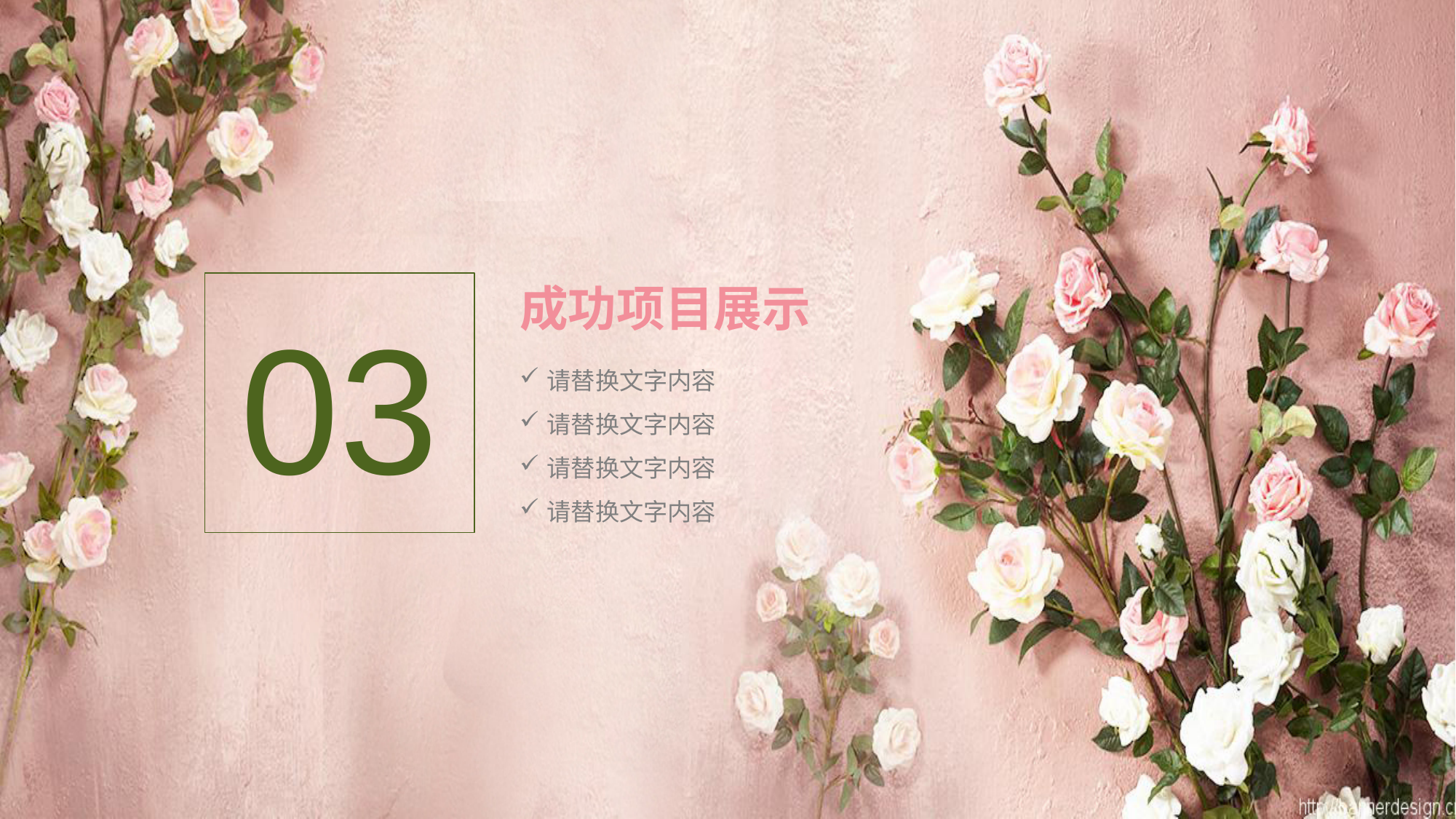

成功项目展示
03
请替换文字内容
请替换文字内容
请替换文字内容
请替换文字内容